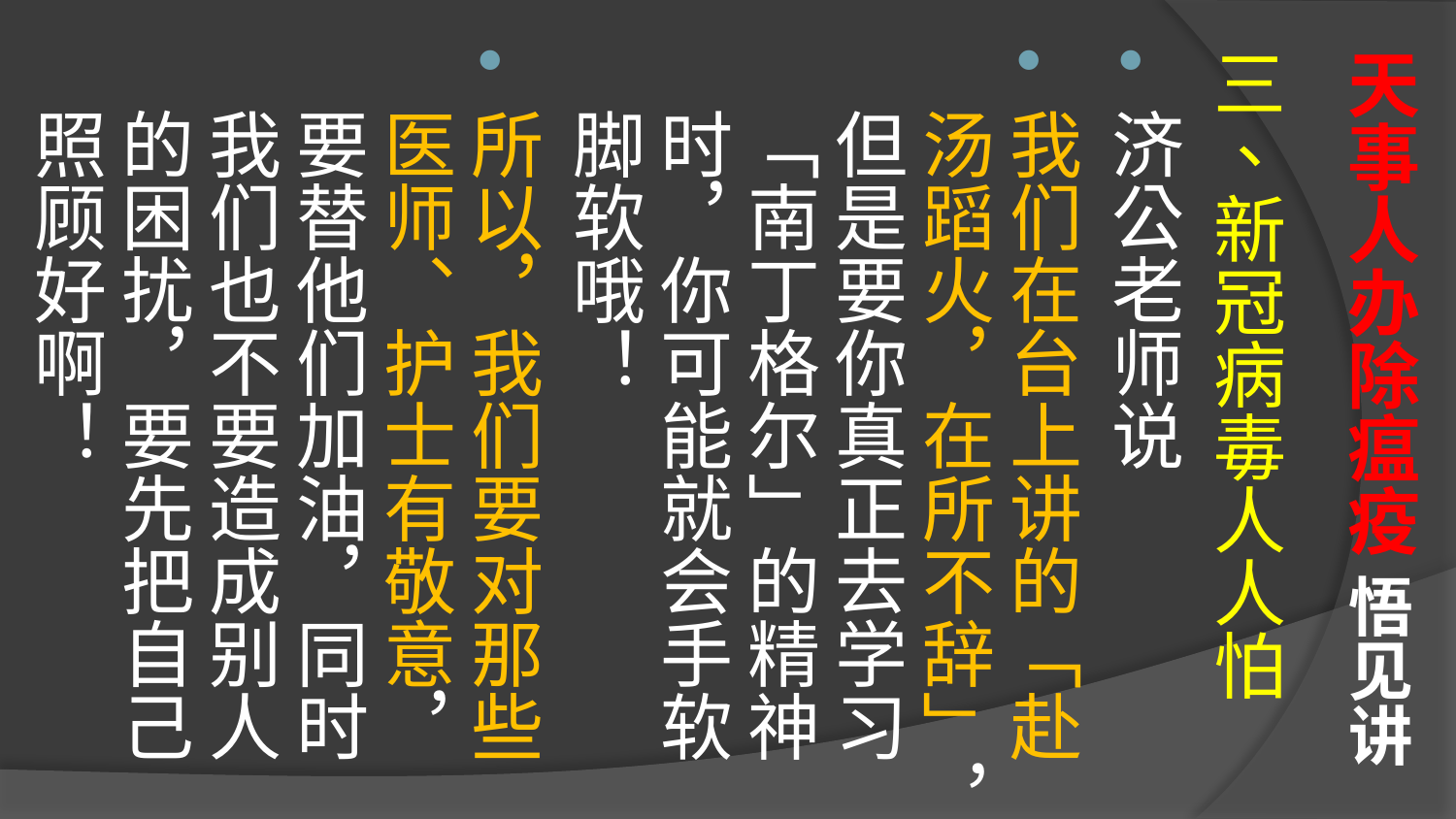

# 天事人办除瘟疫 悟见讲
三、新冠病毒人人怕
济公老师说
我们在台上讲的「赴汤蹈火，在所不辞」，但是要你真正去学习「南丁格尔」的精神时，你可能就会手软脚软哦！
所以，我们要对那些医师、护士有敬意，要替他们加油，同时我们也不要造成别人的困扰，要先把自己照顾好啊！